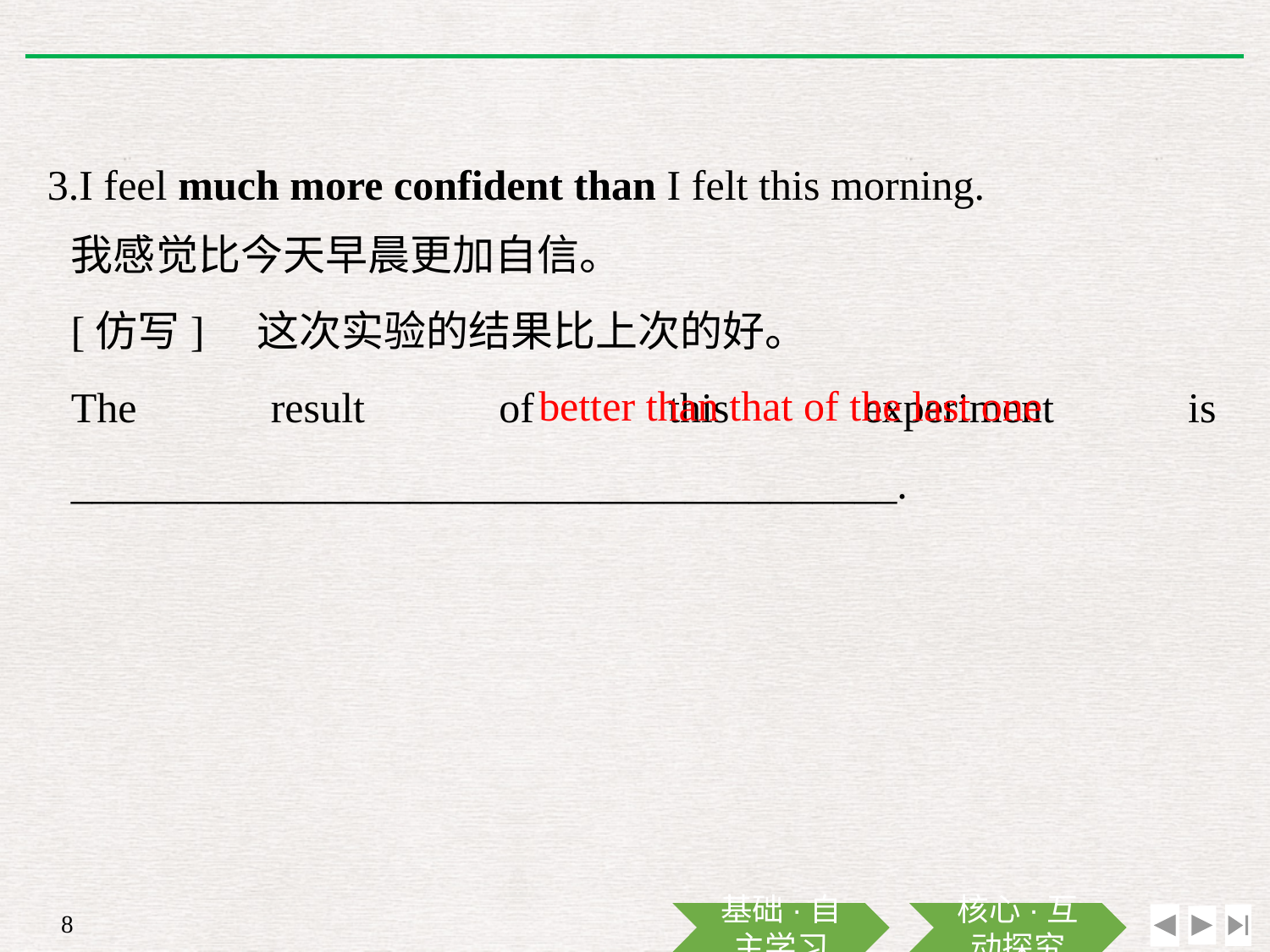

3.I feel much more confident than I felt this morning.
我感觉比今天早晨更加自信。
[仿写]　这次实验的结果比上次的好。
The result of this experiment is _______________________________________.
better than that of the last one